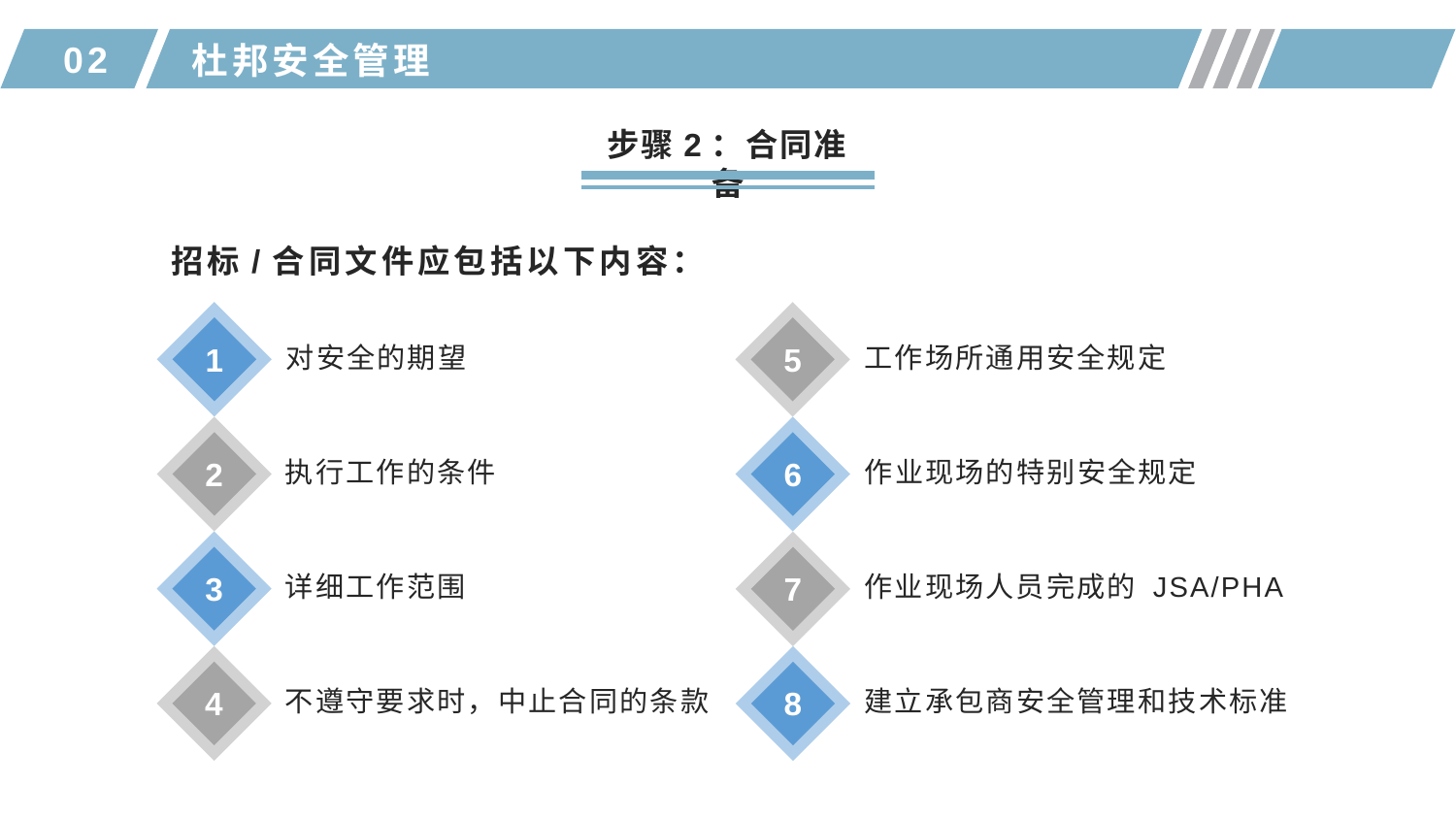

02
杜邦安全管理
步骤2：合同准备
招标/合同文件应包括以下内容：

1

5
对安全的期望
工作场所通用安全规定

2

6
作业现场的特别安全规定
执行工作的条件

3

7
详细工作范围
作业现场人员完成的 JSA/PHA

4

8
不遵守要求时，中止合同的条款
建立承包商安全管理和技术标准